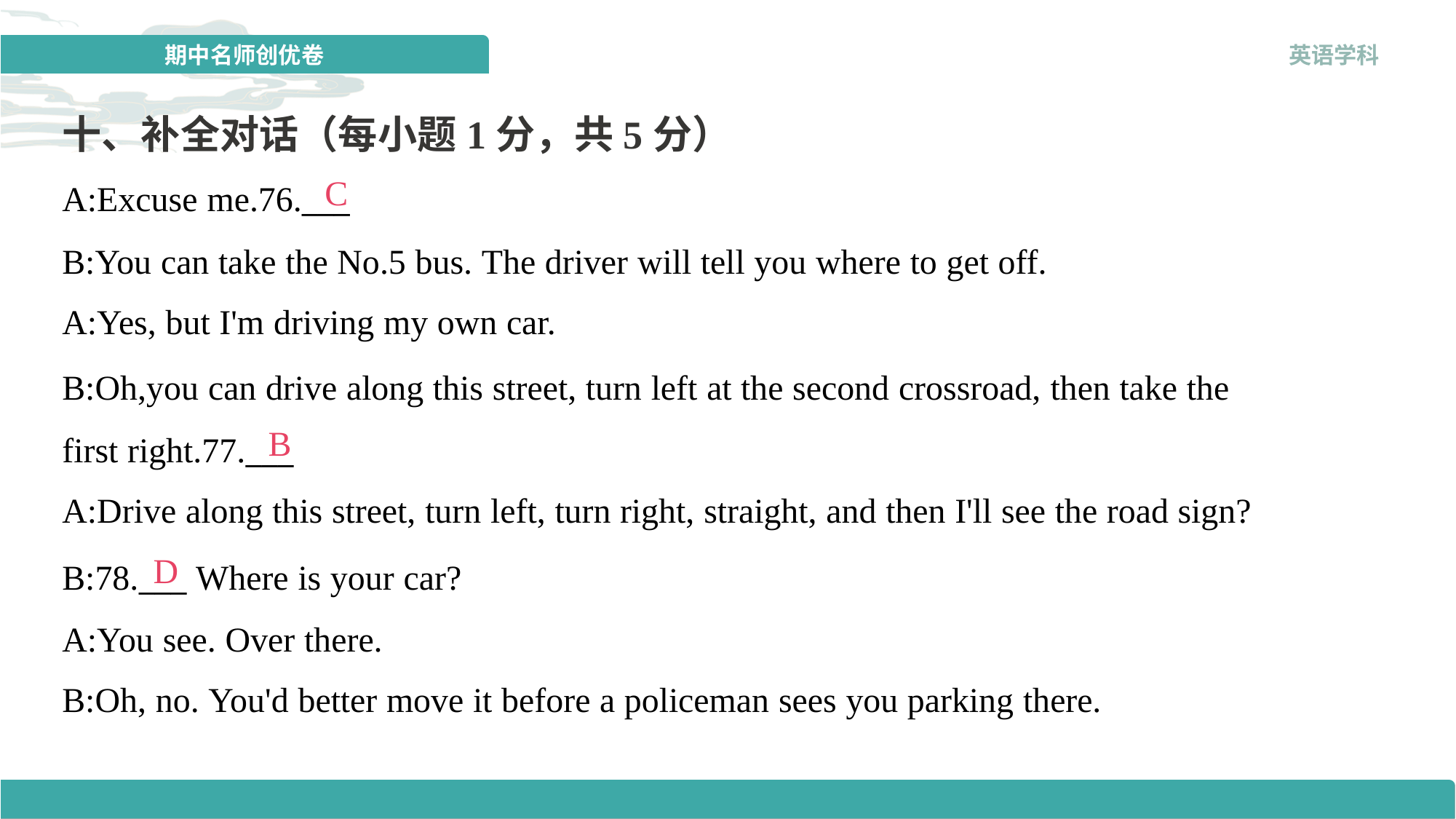

十、补全对话（每小题1分，共5分）
C
A:Excuse me.76.___
B:You can take the No.5 bus. The driver will tell you where to get off.
A:Yes, but I'm driving my own car.
B:Oh,you can drive along this street, turn left at the second crossroad, then take the
first right.77.___
A:Drive along this street, turn left, turn right, straight, and then I'll see the road sign?
B
D
B:78.___ Where is your car?
A:You see. Over there.
B:Oh, no. You'd better move it before a policeman sees you parking there.